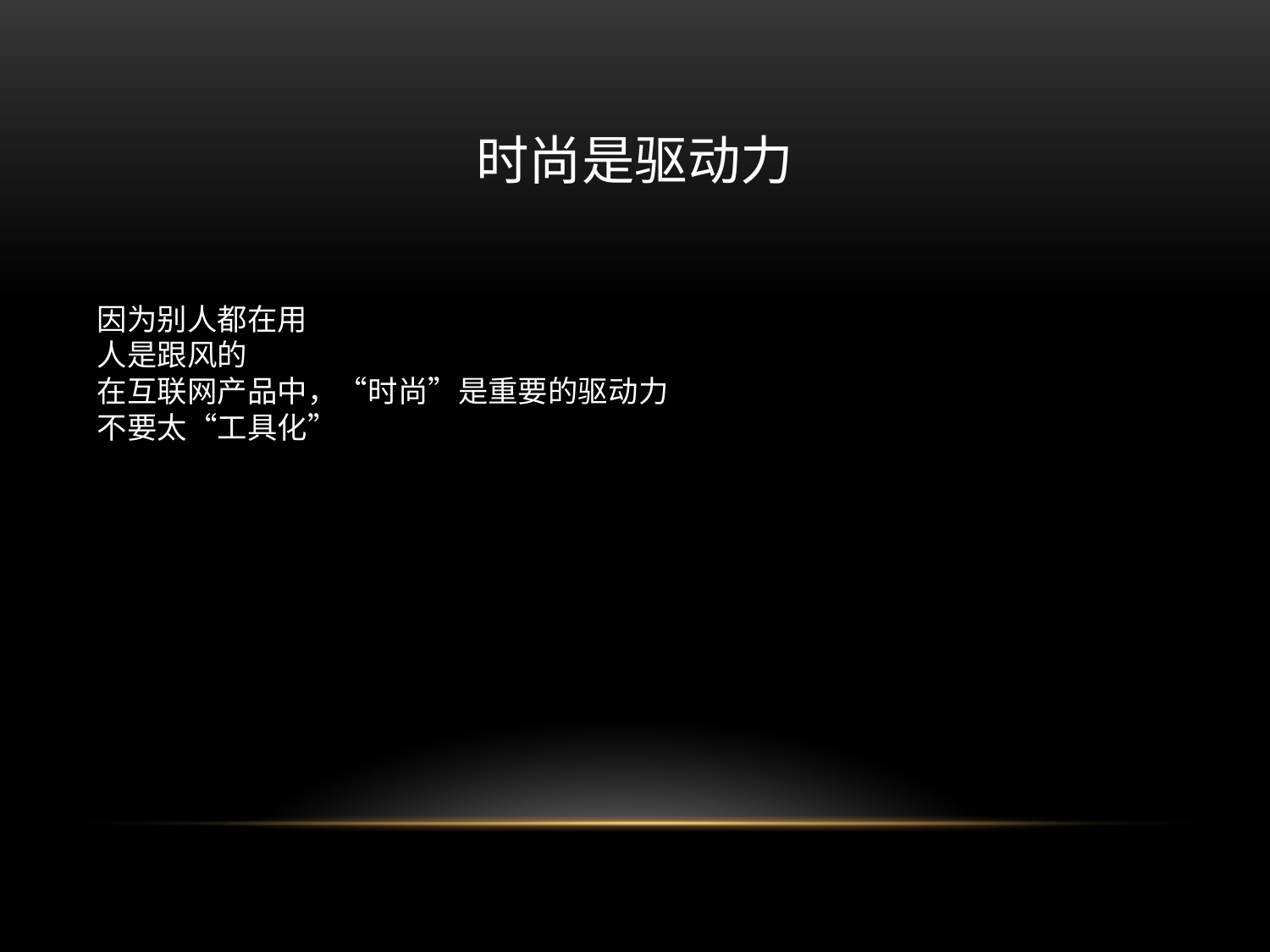

# 时尚是驱动力

因为别人都在用
人是跟风的
在互联网产品中，“时尚”是重要的驱动力
不要太“工具化”